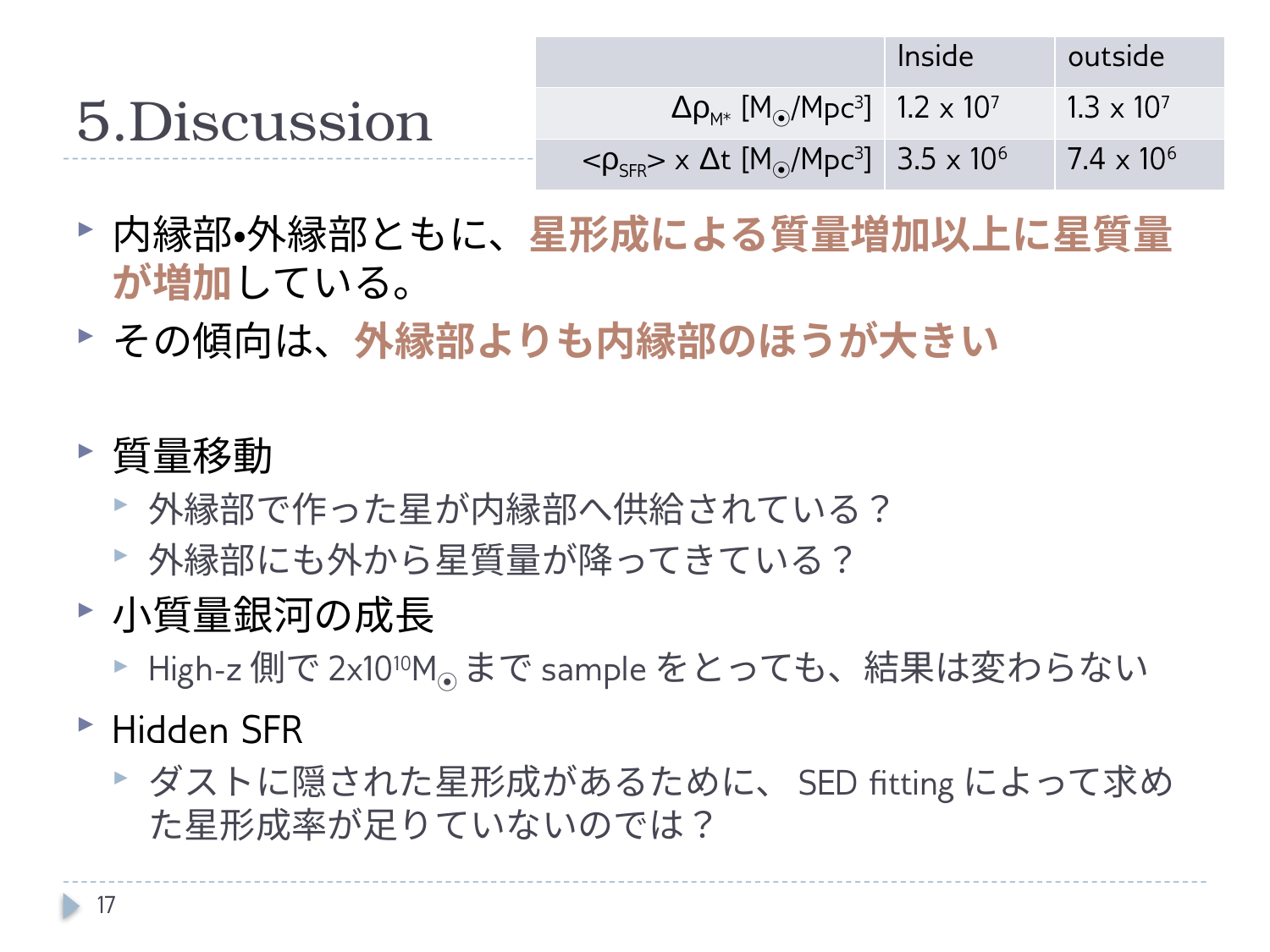

# 5.Discussion
|  | Inside | outside |
| --- | --- | --- |
| ΔρM\* [M⦿/Mpc3] | 1.2 x 107 | 1.3 x 107 |
| <ρSFR> x Δt [M⦿/Mpc3] | 3.5 x 106 | 7.4 x 106 |

内縁部・外縁部ともに、星形成による質量増加以上に星質量が増加している。
その傾向は、外縁部よりも内縁部のほうが大きい

質量移動
外縁部で作った星が内縁部へ供給されている？
外縁部にも外から星質量が降ってきている？
小質量銀河の成長
High-z側で2x1010M⦿までsampleをとっても、結果は変わらない
Hidden SFR
ダストに隠された星形成があるために、SED fittingによって求めた星形成率が足りていないのでは？
17